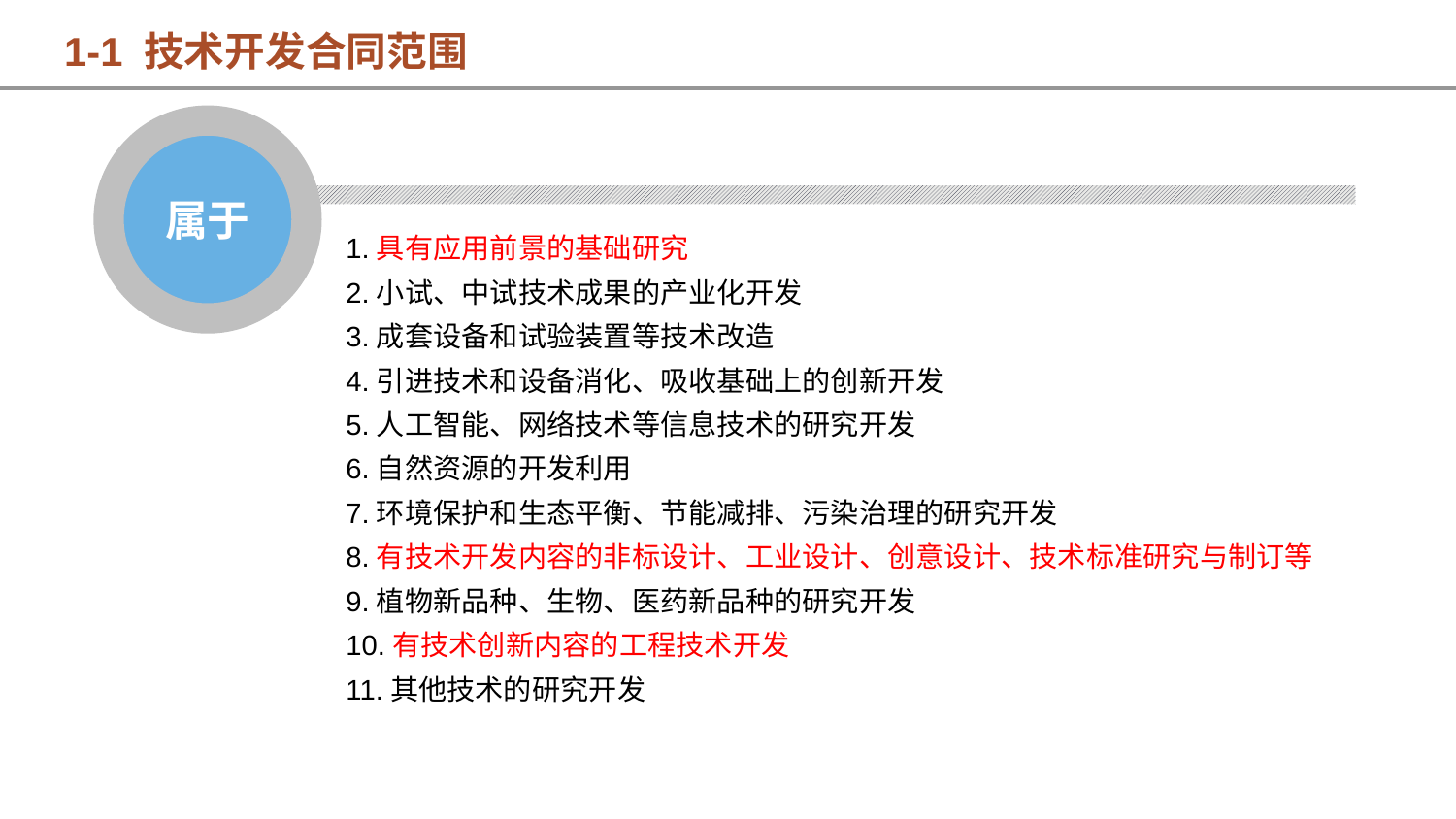

1-1 技术开发合同范围
属于

1.具有应用前景的基础研究
2.小试、中试技术成果的产业化开发
3.成套设备和试验装置等技术改造
4.引进技术和设备消化、吸收基础上的创新开发
5.人工智能、网络技术等信息技术的研究开发
6.自然资源的开发利用
7.环境保护和生态平衡、节能减排、污染治理的研究开发
8.有技术开发内容的非标设计、工业设计、创意设计、技术标准研究与制订等
9.植物新品种、生物、医药新品种的研究开发
10.有技术创新内容的工程技术开发
11.其他技术的研究开发